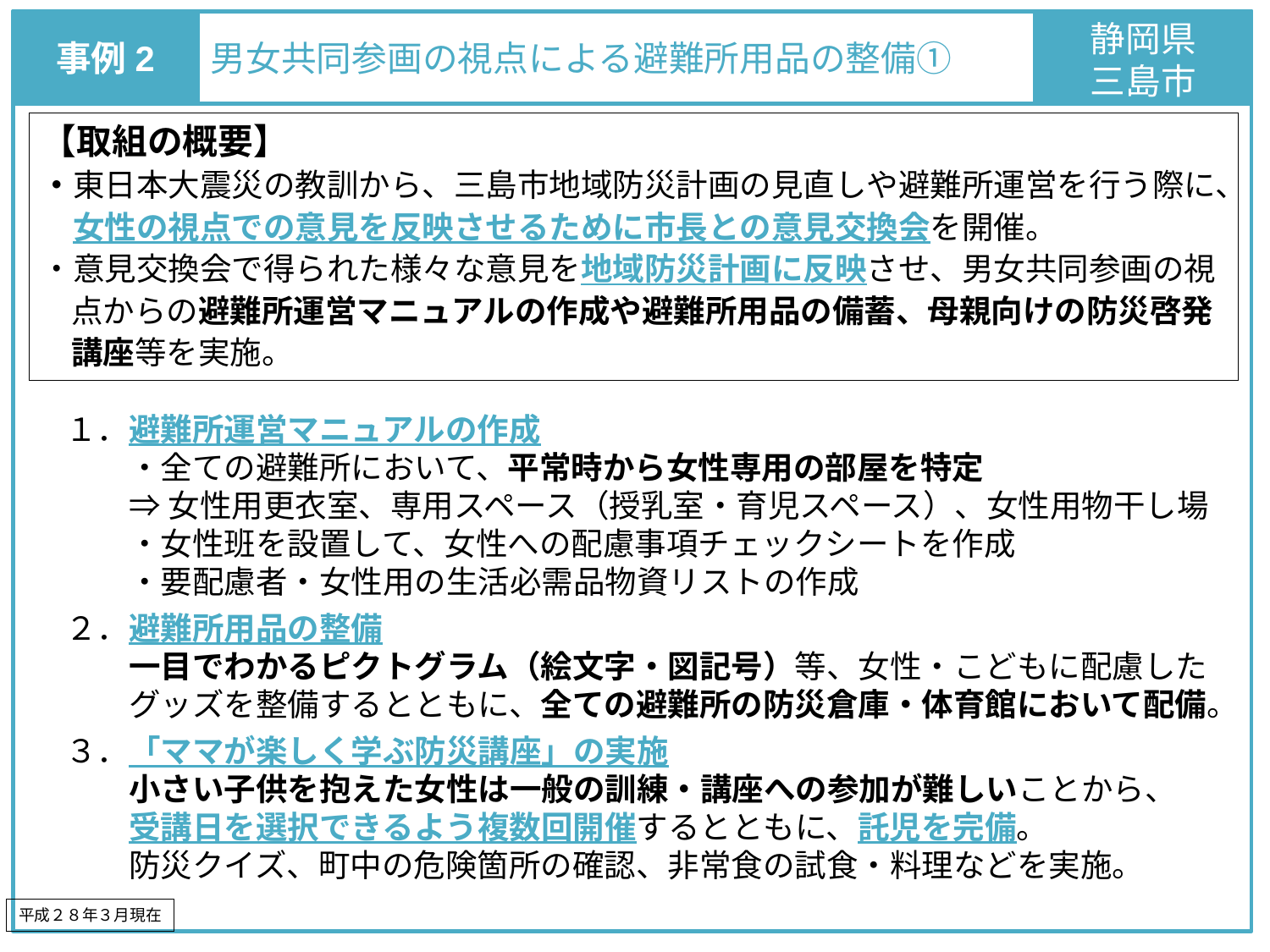

事例2
男女共同参画の視点による避難所用品の整備①
静岡県
三島市
【取組の概要】
・東日本大震災の教訓から、三島市地域防災計画の見直しや避難所運営を行う際に、女性の視点での意見を反映させるために市長との意見交換会を開催。
・意見交換会で得られた様々な意見を地域防災計画に反映させ、男女共同参画の視点からの避難所運営マニュアルの作成や避難所用品の備蓄、母親向けの防災啓発講座等を実施。
１．避難所運営マニュアルの作成
・全ての避難所において、平常時から女性専用の部屋を特定
⇒女性用更衣室、専用スペース（授乳室・育児スペース）、女性用物干し場
・女性班を設置して、女性への配慮事項チェックシートを作成
・要配慮者・女性用の生活必需品物資リストの作成

２．避難所用品の整備
一目でわかるピクトグラム（絵文字・図記号）等、女性・こどもに配慮したグッズを整備するとともに、全ての避難所の防災倉庫・体育館において配備。

３．「ママが楽しく学ぶ防災講座」の実施
小さい子供を抱えた女性は一般の訓練・講座への参加が難しいことから、
受講日を選択できるよう複数回開催するとともに、託児を完備。
防災クイズ、町中の危険箇所の確認、非常食の試食・料理などを実施。

平成２８年３月現在